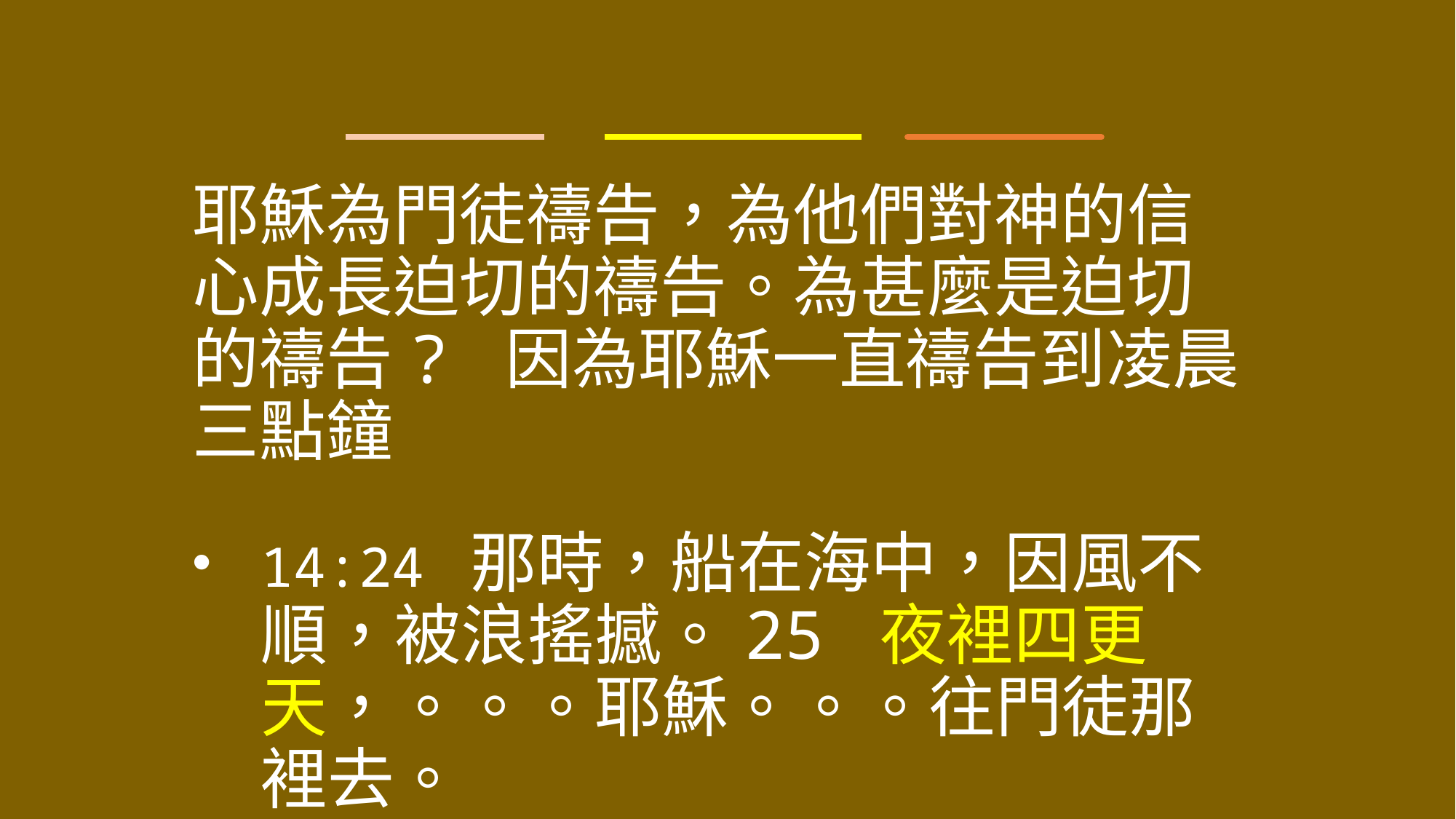

耶穌為門徒禱告，為他們對神的信心成長迫切的禱告。為甚麼是迫切的禱告? 因為耶穌一直禱告到凌晨三點鐘

14:24 那時，船在海中，因風不順，被浪搖撼。25 夜裡四更天，。。。耶穌。。。往門徒那裡去。